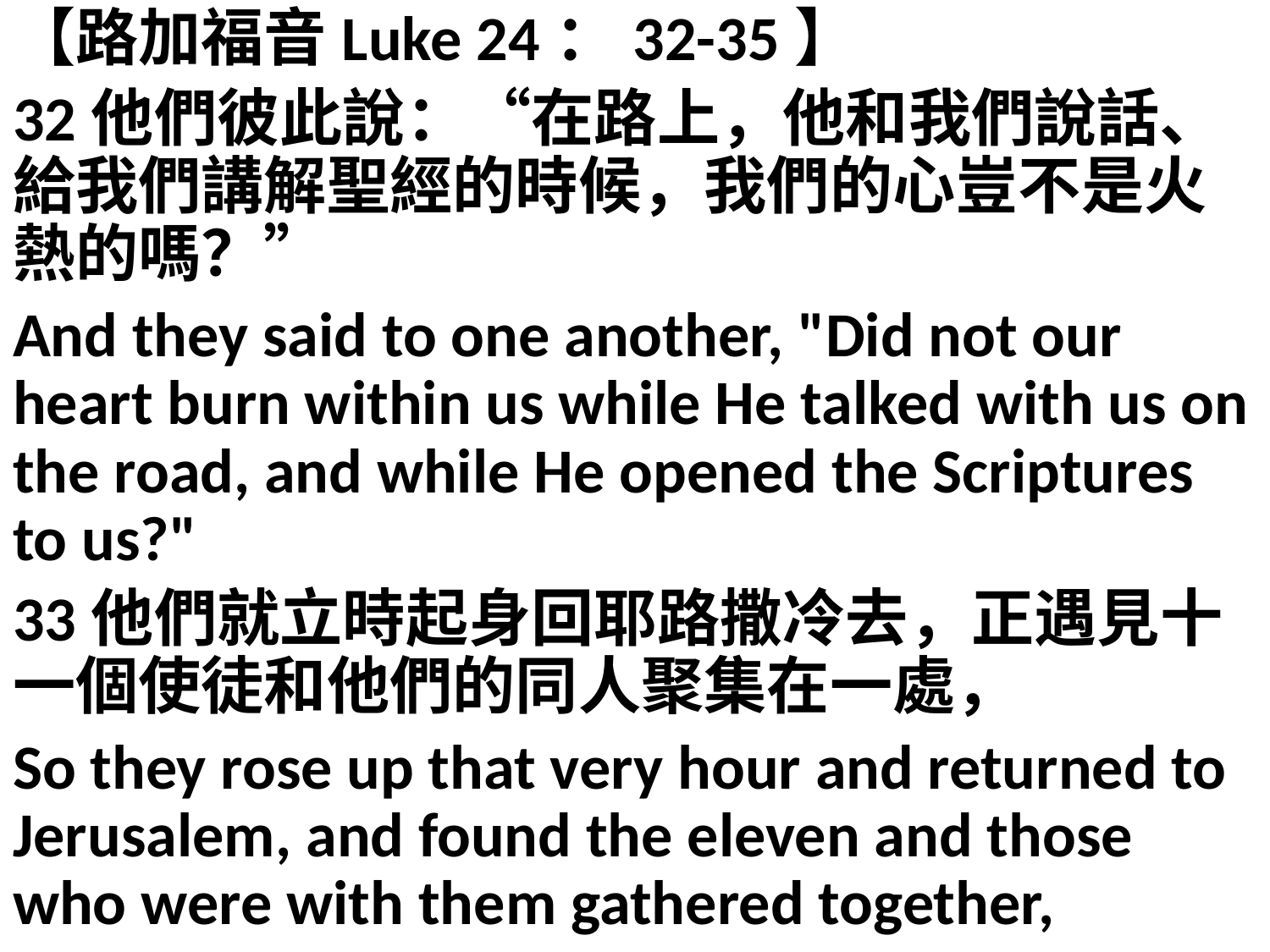

【路加福音Luke 24：32-35】
32他們彼此說：“在路上，他和我們說話、給我們講解聖經的時候，我們的心豈不是火熱的嗎？”
And they said to one another, "Did not our heart burn within us while He talked with us on the road, and while He opened the Scriptures to us?"
33他們就立時起身回耶路撒冷去，正遇見十一個使徒和他們的同人聚集在一處，
So they rose up that very hour and returned to Jerusalem, and found the eleven and those who were with them gathered together,